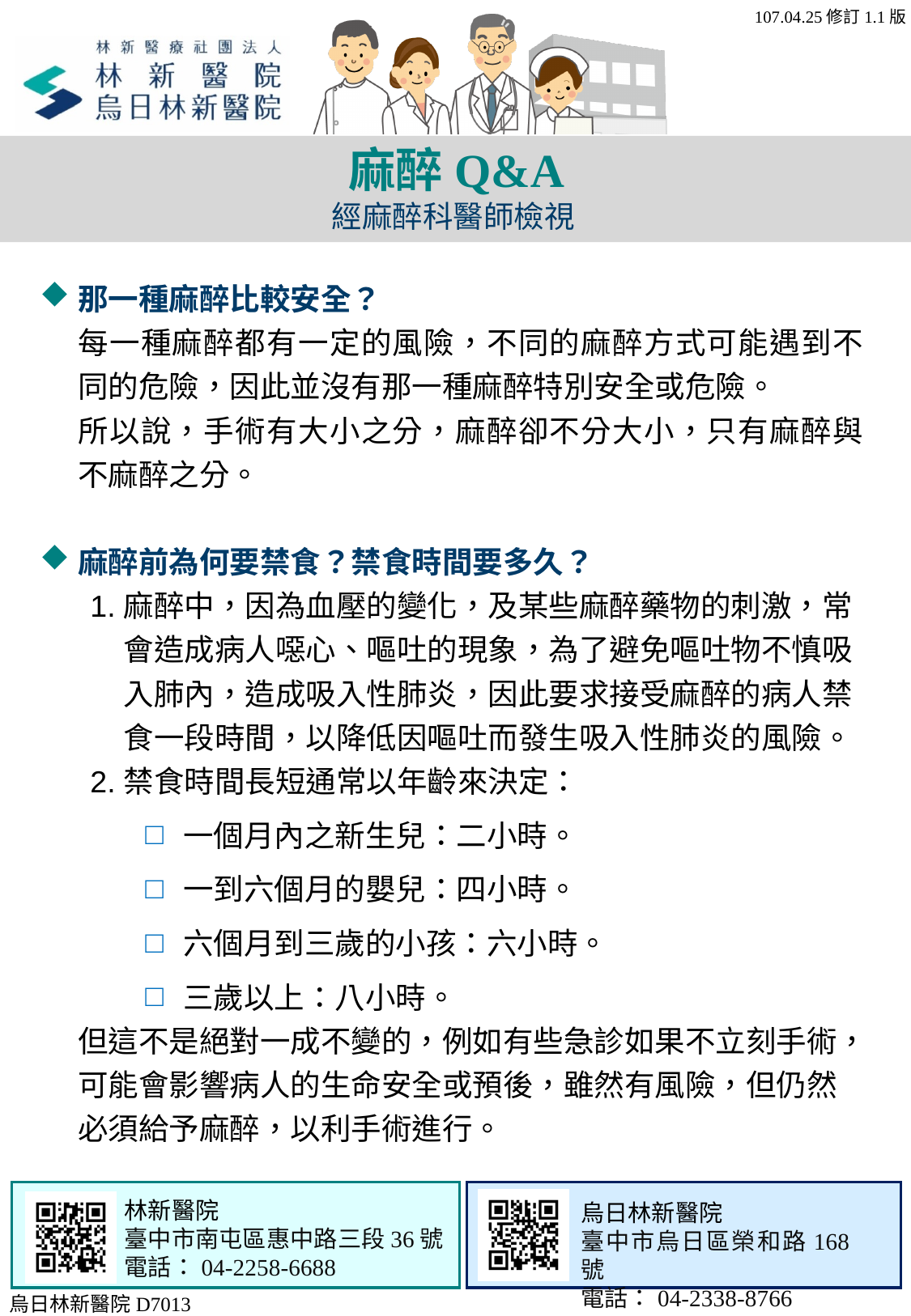

107.04.25修訂1.1版
麻醉Q&A
經麻醉科醫師檢視
那一種麻醉比較安全？
每一種麻醉都有一定的風險，不同的麻醉方式可能遇到不同的危險，因此並沒有那一種麻醉特別安全或危險。
所以說，手術有大小之分，麻醉卻不分大小，只有麻醉與不麻醉之分。

麻醉前為何要禁食？禁食時間要多久？
麻醉中，因為血壓的變化，及某些麻醉藥物的刺激，常會造成病人噁心、嘔吐的現象，為了避免嘔吐物不慎吸入肺內，造成吸入性肺炎，因此要求接受麻醉的病人禁食一段時間，以降低因嘔吐而發生吸入性肺炎的風險。
禁食時間長短通常以年齡來決定：
一個月內之新生兒：二小時。
一到六個月的嬰兒：四小時。
六個月到三歲的小孩：六小時。
三歲以上：八小時。
但這不是絕對一成不變的，例如有些急診如果不立刻手術，可能會影響病人的生命安全或預後，雖然有風險，但仍然必須給予麻醉，以利手術進行。
烏日林新醫院D7013